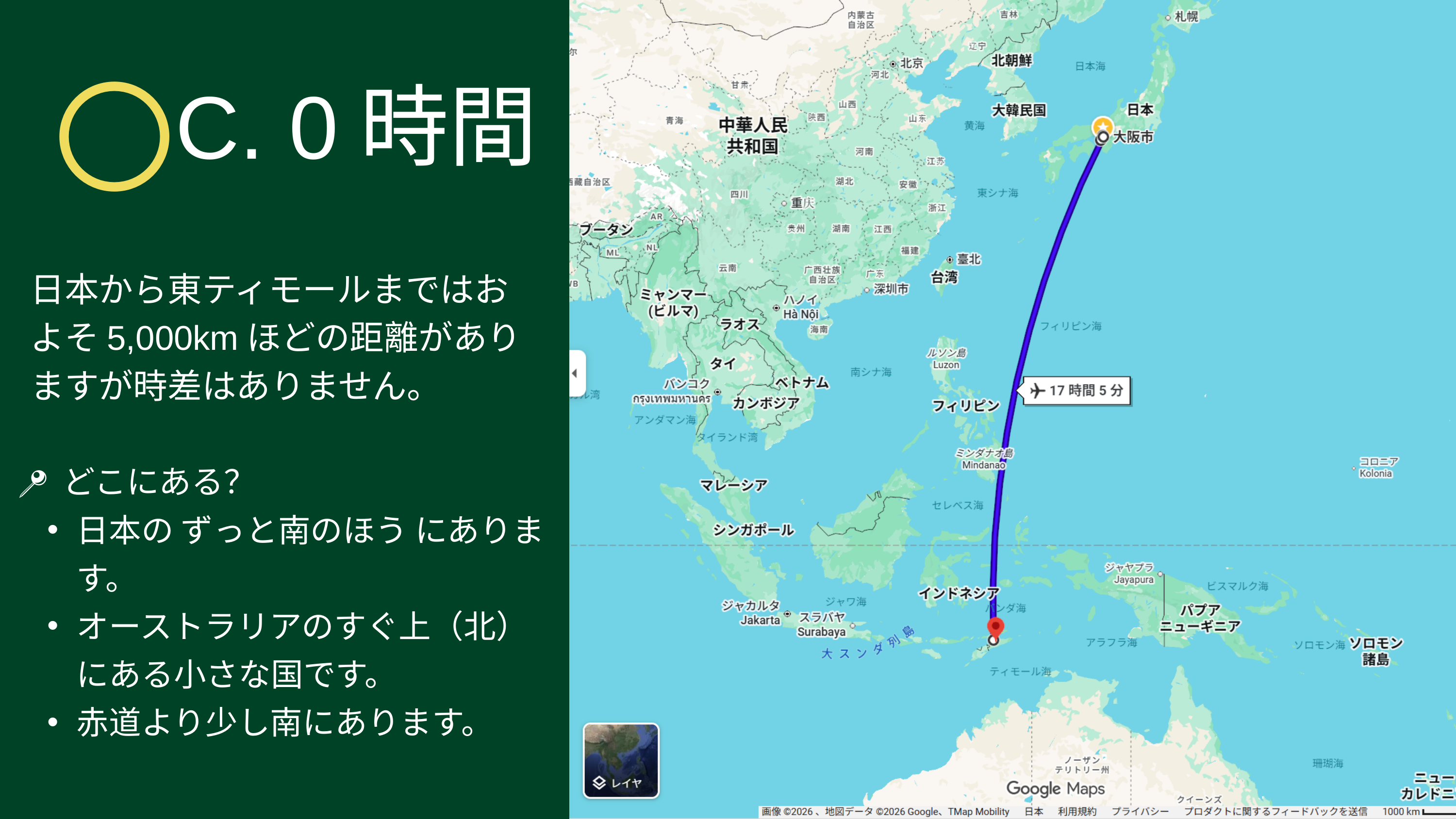

〇
C. 0時間
日本から東ティモールまではおよそ5,000kmほどの距離がありますが時差はありません。
📍 どこにある？
日本の ずっと南のほう にあります。
オーストラリアのすぐ上（北）にある小さな国です。
赤道より少し南にあります。